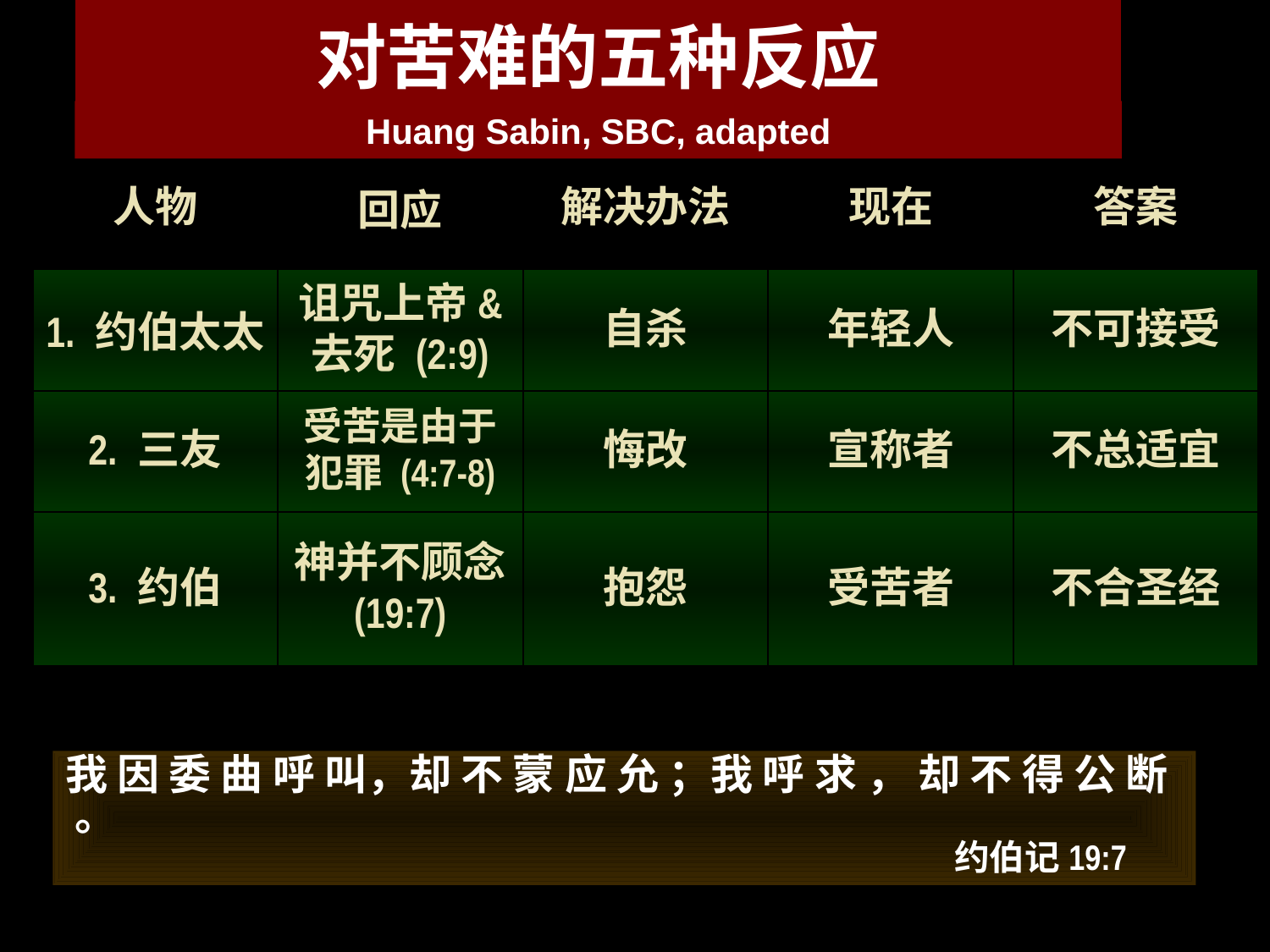

对苦难的五种反应
Huang Sabin, SBC, adapted
人物

回应

解决办法

现在

答案

1. 约伯太太

诅咒上帝&
去死 (2:9)

自杀

年轻人

不可接受

2. 三友

受苦是由于
犯罪 (4:7-8)

悔改

宣称者

不总适宜

3. 约伯

神并不顾念 (19:7)

抱怨

受苦者

不合圣经

4 Elihu

Trials are for teaching (33:14-19)

Endure

Most preachers

Inadequate

5. GOD

Not 'Why?“ but “Who?” (38-42)

Worship

None

Unpopular

我 因 委 曲 呼 叫，却 不 蒙 应 允 ；我 呼 求 ， 却 不 得 公 断 。
							约伯记19:7